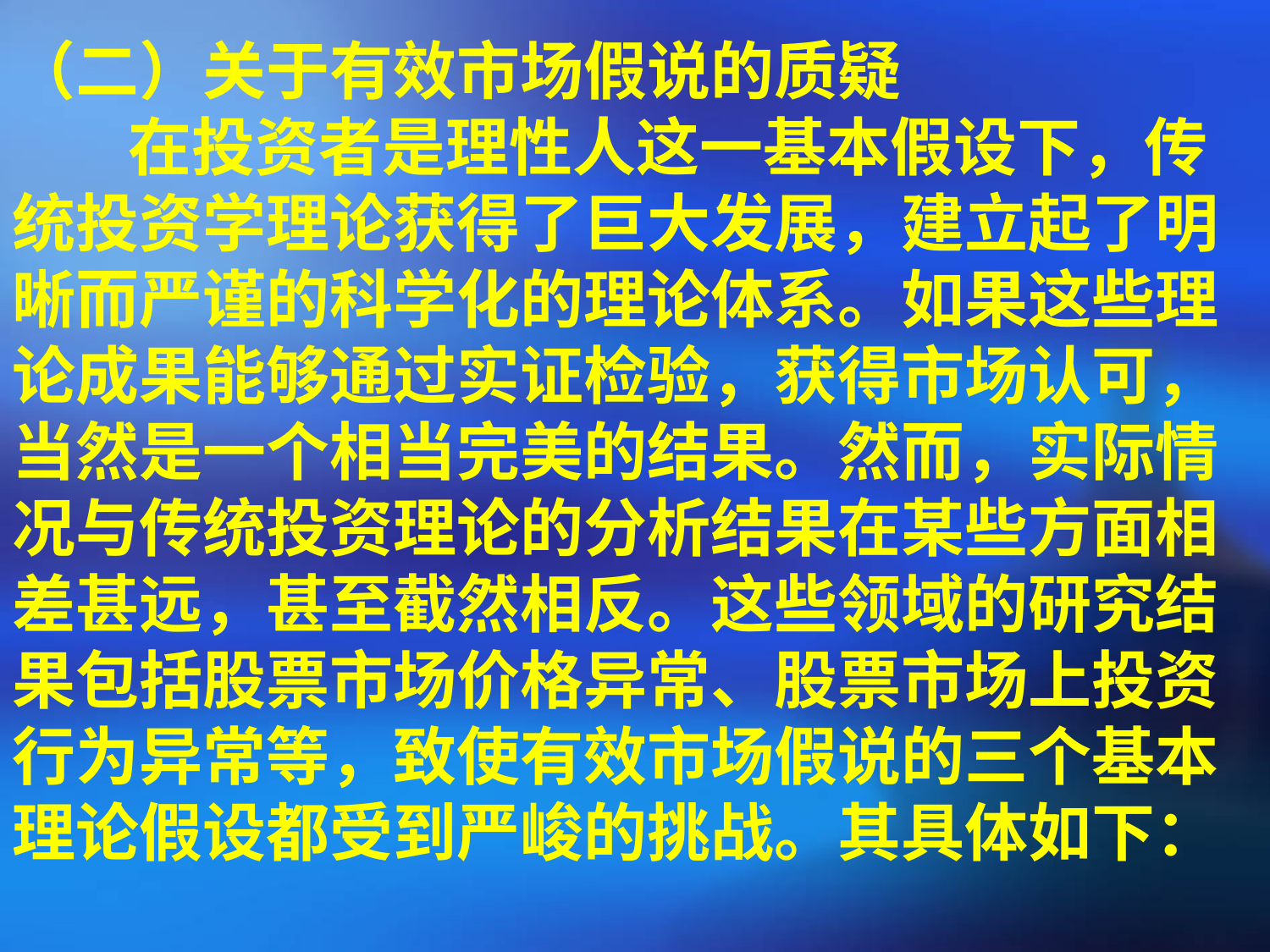

（二）关于有效市场假说的质疑
       在投资者是理性人这一基本假设下，传统投资学理论获得了巨大发展，建立起了明晰而严谨的科学化的理论体系。如果这些理论成果能够通过实证检验，获得市场认可，当然是一个相当完美的结果。然而，实际情况与传统投资理论的分析结果在某些方面相差甚远，甚至截然相反。这些领域的研究结果包括股票市场价格异常、股票市场上投资行为异常等，致使有效市场假说的三个基本理论假设都受到严峻的挑战。其具体如下：